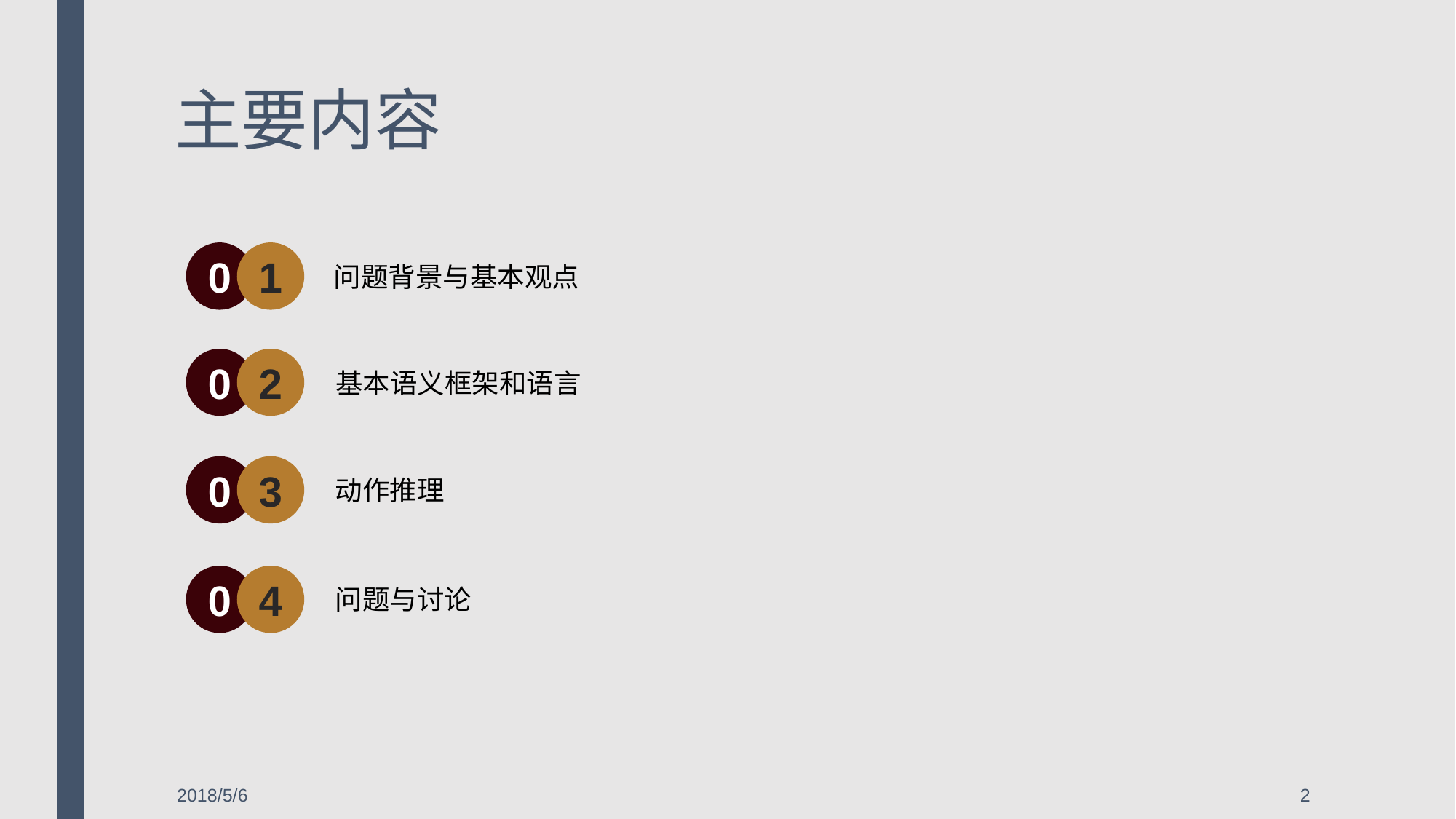

# 主要内容
0
1
问题背景与基本观点
0
2
 基本语义框架和语言
0
3
动作推理
0
4
问题与讨论
2018/5/6
2